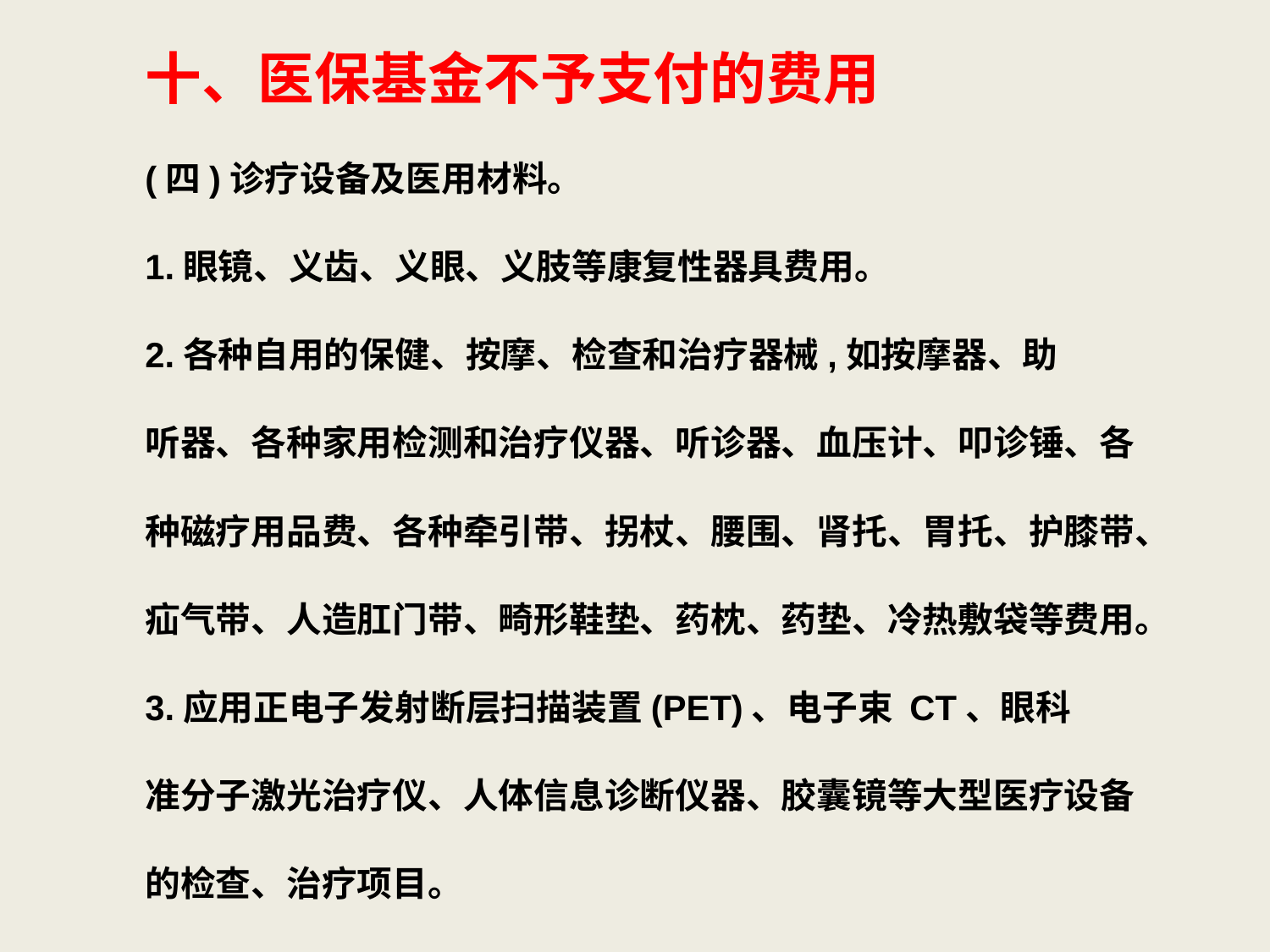

十、医保基金不予支付的费用
(四)诊疗设备及医用材料。
1.眼镜、义齿、义眼、义肢等康复性器具费用。
2.各种自用的保健、按摩、检查和治疗器械,如按摩器、助
听器、各种家用检测和治疗仪器、听诊器、血压计、叩诊锤、各
种磁疗用品费、各种牵引带、拐杖、腰围、肾托、胃托、护膝带、
疝气带、人造肛门带、畸形鞋垫、药枕、药垫、冷热敷袋等费用。
3.应用正电子发射断层扫描装置(PET)、电子束 CT、眼科
准分子激光治疗仪、人体信息诊断仪器、胶囊镜等大型医疗设备
的检查、治疗项目。